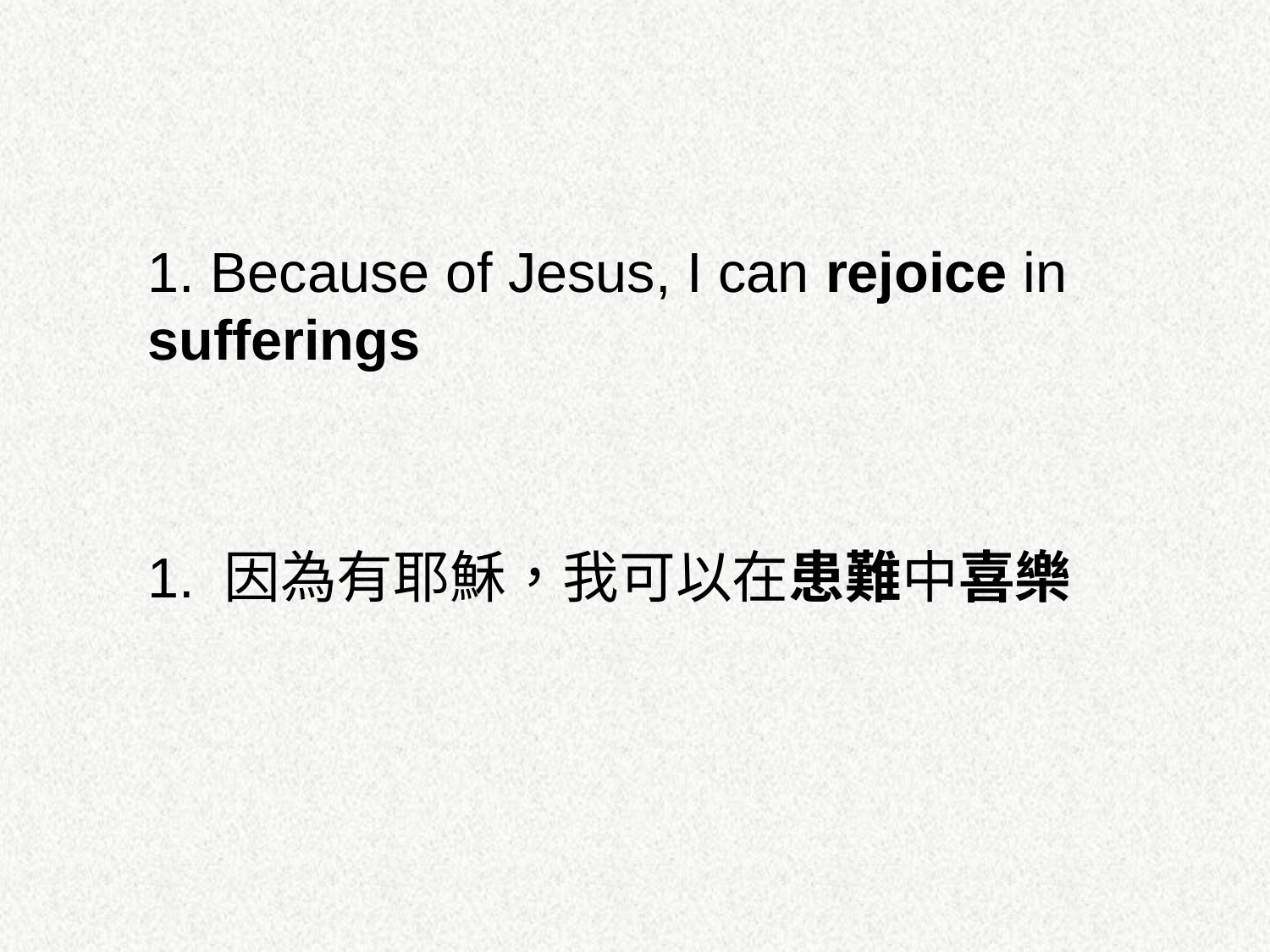

1. Because of Jesus, I can rejoice in sufferings
1. 因為有耶穌，我可以在患難中喜樂